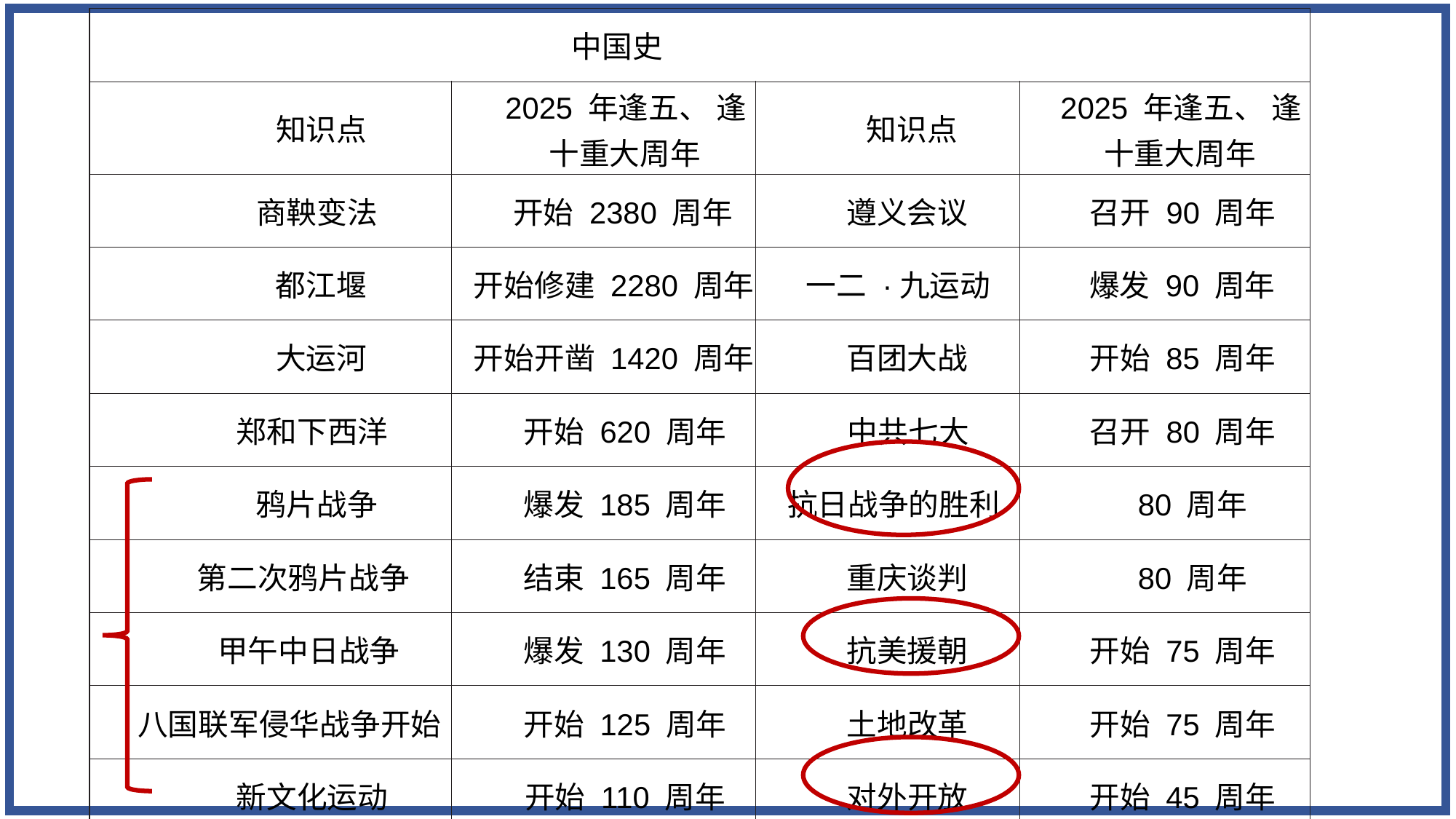

| 中国史 |  |  |  |
| --- | --- | --- | --- |
| 知识点 | 2025 年逢五、 逢十重大周年 | 知识点 | 2025 年逢五、 逢十重大周年 |
| 商鞅变法 | 开始 2380 周年 | 遵义会议 | 召开 90 周年 |
| 都江堰 | 开始修建 2280 周年 | 一二 ·九运动 | 爆发 90 周年 |
| 大运河 | 开始开凿 1420 周年 | 百团大战 | 开始 85 周年 |
| 郑和下西洋 | 开始 620 周年 | 中共七大 | 召开 80 周年 |
| 鸦片战争 | 爆发 185 周年 | 抗日战争的胜利 | 80 周年 |
| 第二次鸦片战争 | 结束 165 周年 | 重庆谈判 | 80 周年 |
| 甲午中日战争 | 爆发 130 周年 | 抗美援朝 | 开始 75 周年 |
| 八国联军侵华战争开始 | 开始 125 周年 | 土地改革 | 开始 75 周年 |
| 新文化运动 | 开始 110 周年 | 对外开放 | 开始 45 周年 |